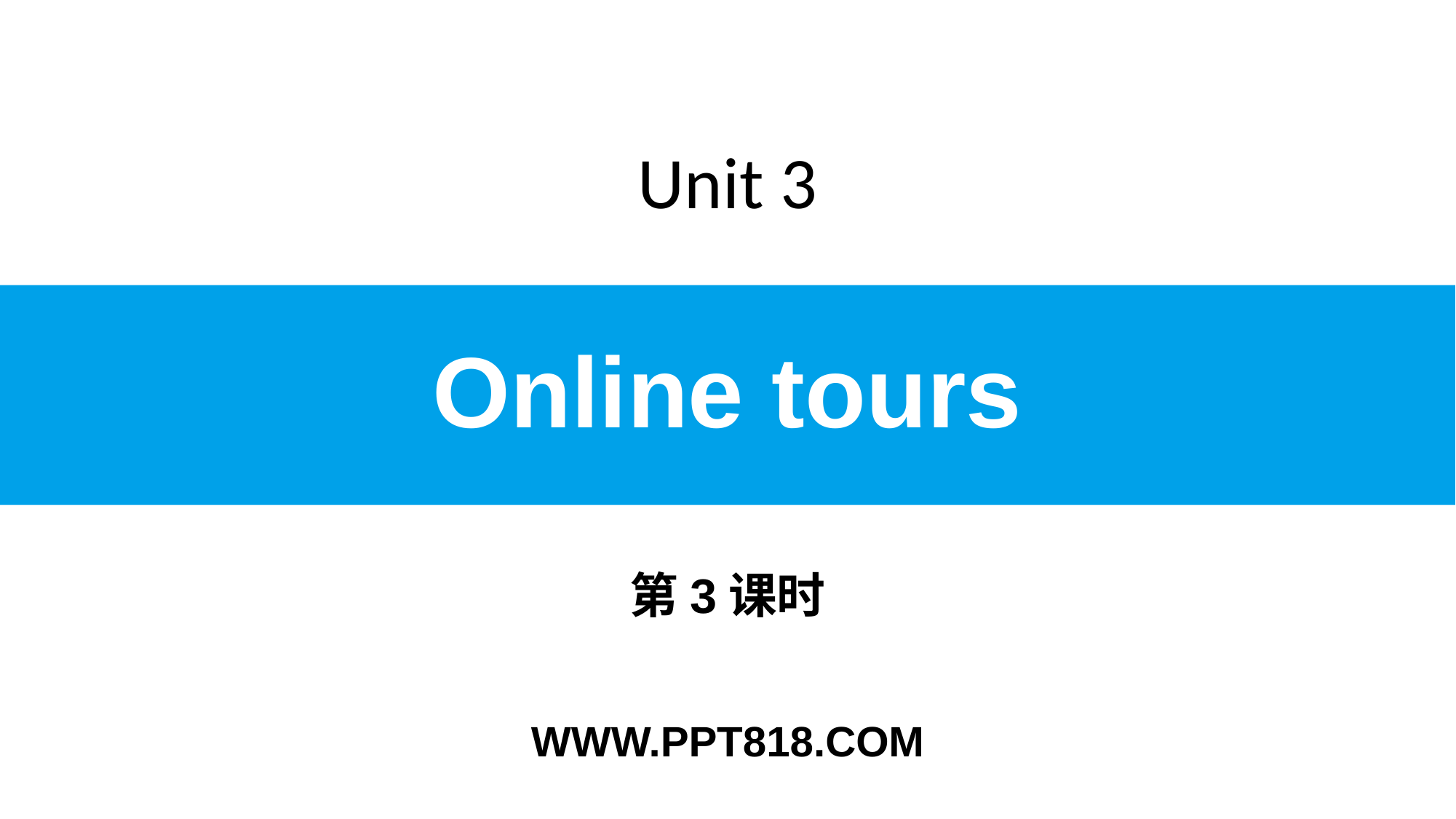

Unit 3
# Online tours
第3课时
WWW.PPT818.COM